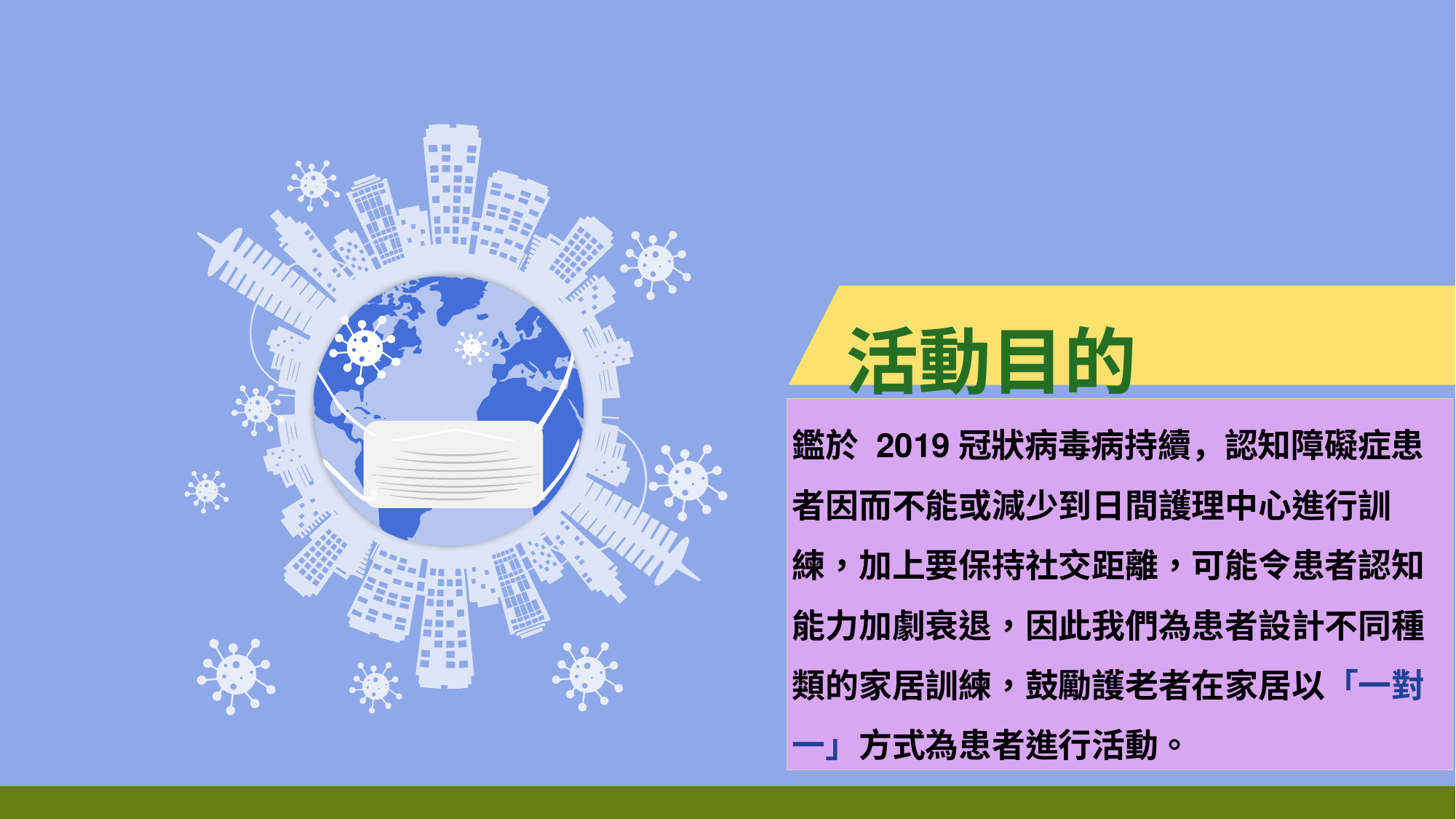

活動目的

鑑於 2019冠狀病毒病持續，認知障礙症患者因而不能或減少到日間護理中心進行訓練，加上要保持社交距離，可能令患者認知能力加劇衰退，因此我們為患者設計不同種類的家居訓練，鼓勵護老者在家居以「一對一」方式為患者進行活動。